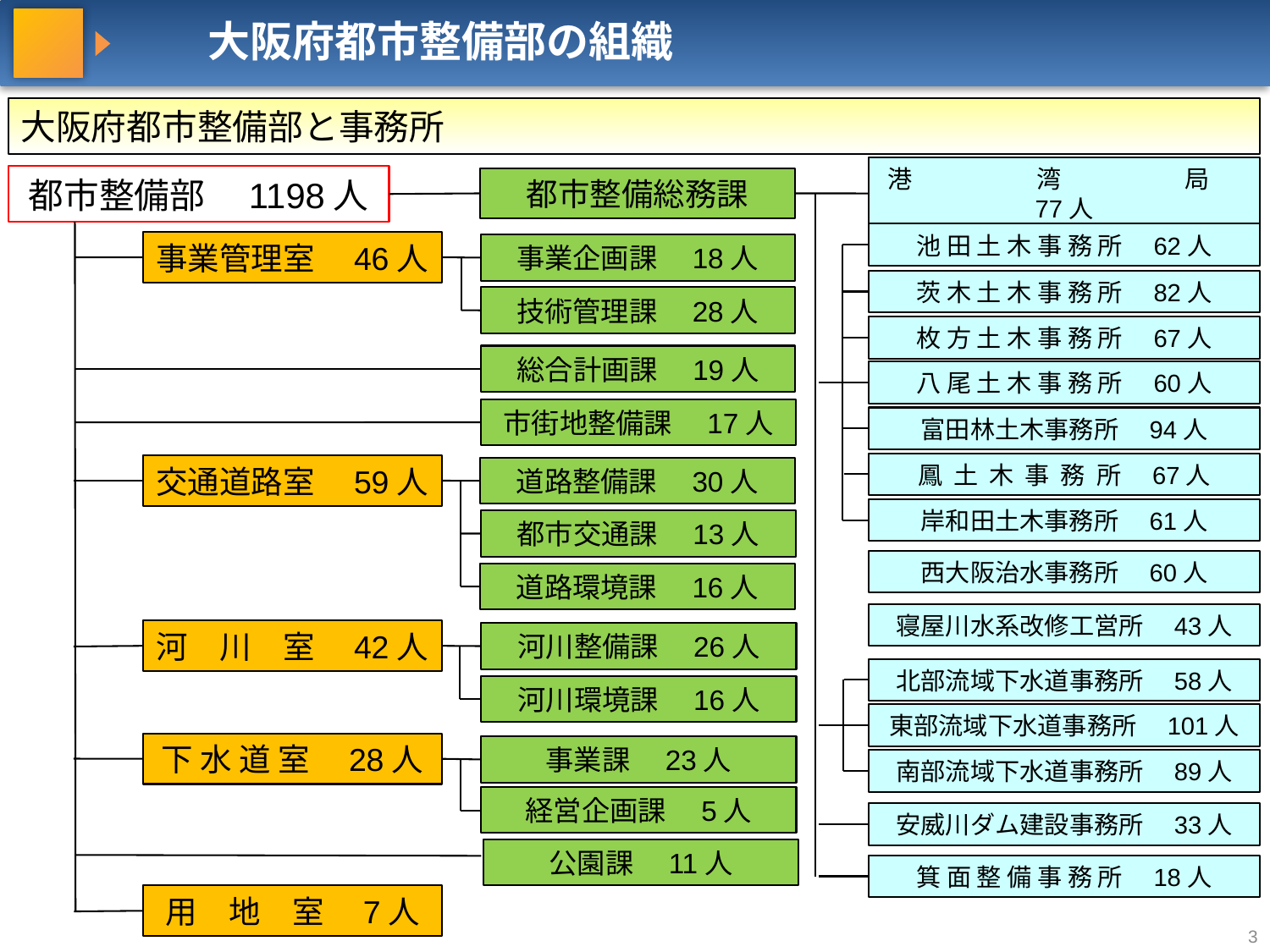

大阪府都市整備部の組織

大阪府都市整備部と事務所
都市整備部　1198人
都市整備総務課
港　　　　　湾　　　　　局　77人
池 田 土 木 事 務 所　62人
事業管理室　46人
事業企画課　18人
茨 木 土 木 事 務 所　82人
技術管理課　28人
枚 方 土 木 事 務 所　67人
総合計画課　19人
八 尾 土 木 事 務 所　60人
市街地整備課　17人
富田林土木事務所　94人
鳳  土  木  事  務  所　67人
交通道路室　59人
道路整備課　30人
岸和田土木事務所　61人
都市交通課　13人
西大阪治水事務所　60人
道路環境課　16人
寝屋川水系改修工営所　43人
河　川　室　42人
河川整備課　26人
北部流域下水道事務所　58人
河川環境課　16人
東部流域下水道事務所　101人
下 水 道 室　28人
事業課　23人
南部流域下水道事務所　89人
経営企画課　5人
安威川ダム建設事務所　33人
公園課　11人
箕 面 整 備 事 務 所　18人
用　地　室　7人
3